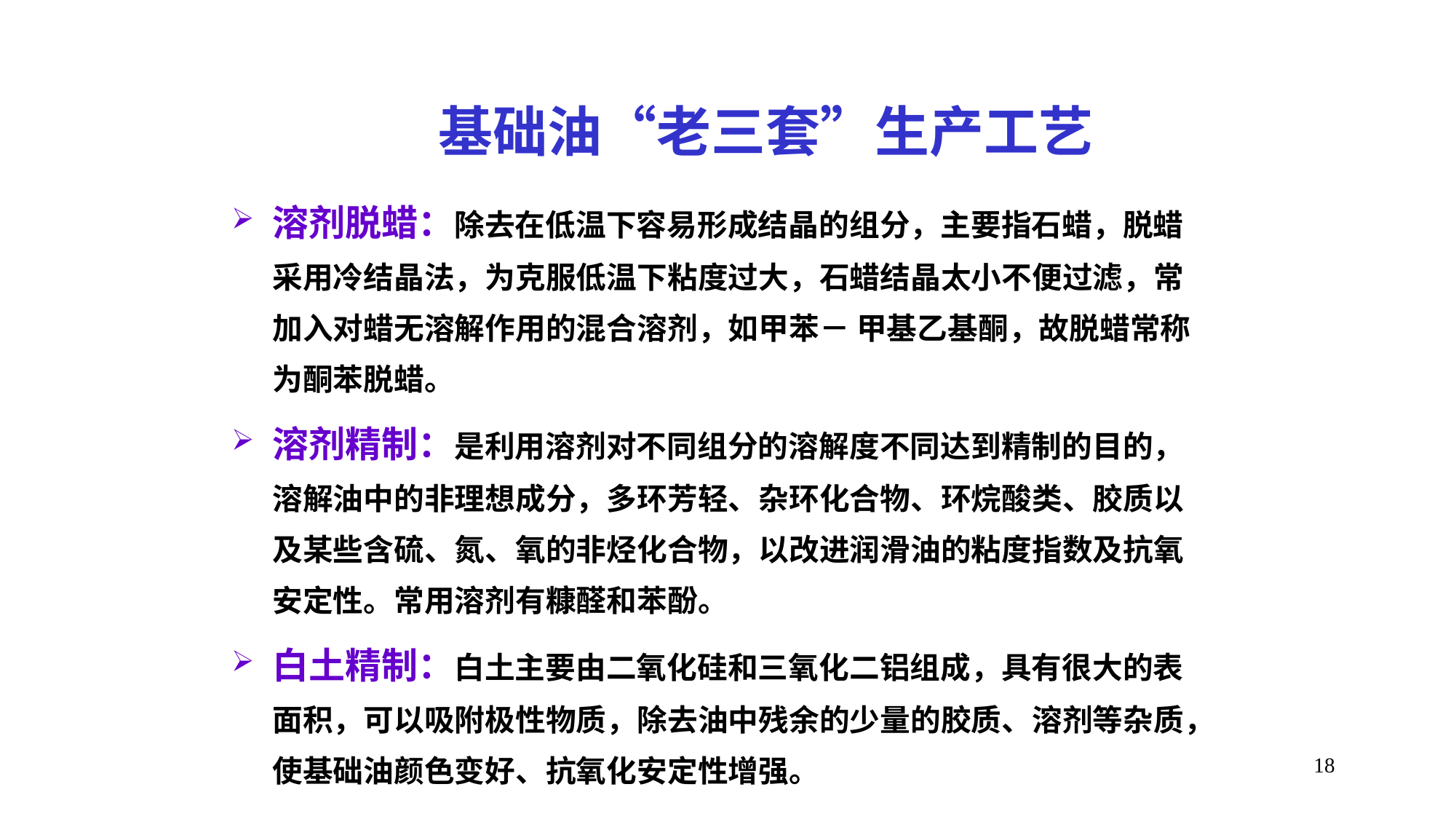

# 基础油“老三套”生产工艺
溶剂脱蜡：除去在低温下容易形成结晶的组分，主要指石蜡，脱蜡采用冷结晶法，为克服低温下粘度过大，石蜡结晶太小不便过滤，常加入对蜡无溶解作用的混合溶剂，如甲苯－ 甲基乙基酮，故脱蜡常称为酮苯脱蜡。
溶剂精制：是利用溶剂对不同组分的溶解度不同达到精制的目的，溶解油中的非理想成分，多环芳轻、杂环化合物、环烷酸类、胶质以及某些含硫、氮、氧的非烃化合物，以改进润滑油的粘度指数及抗氧安定性。常用溶剂有糠醛和苯酚。
白土精制：白土主要由二氧化硅和三氧化二铝组成，具有很大的表面积，可以吸附极性物质，除去油中残余的少量的胶质、溶剂等杂质，使基础油颜色变好、抗氧化安定性增强。
18